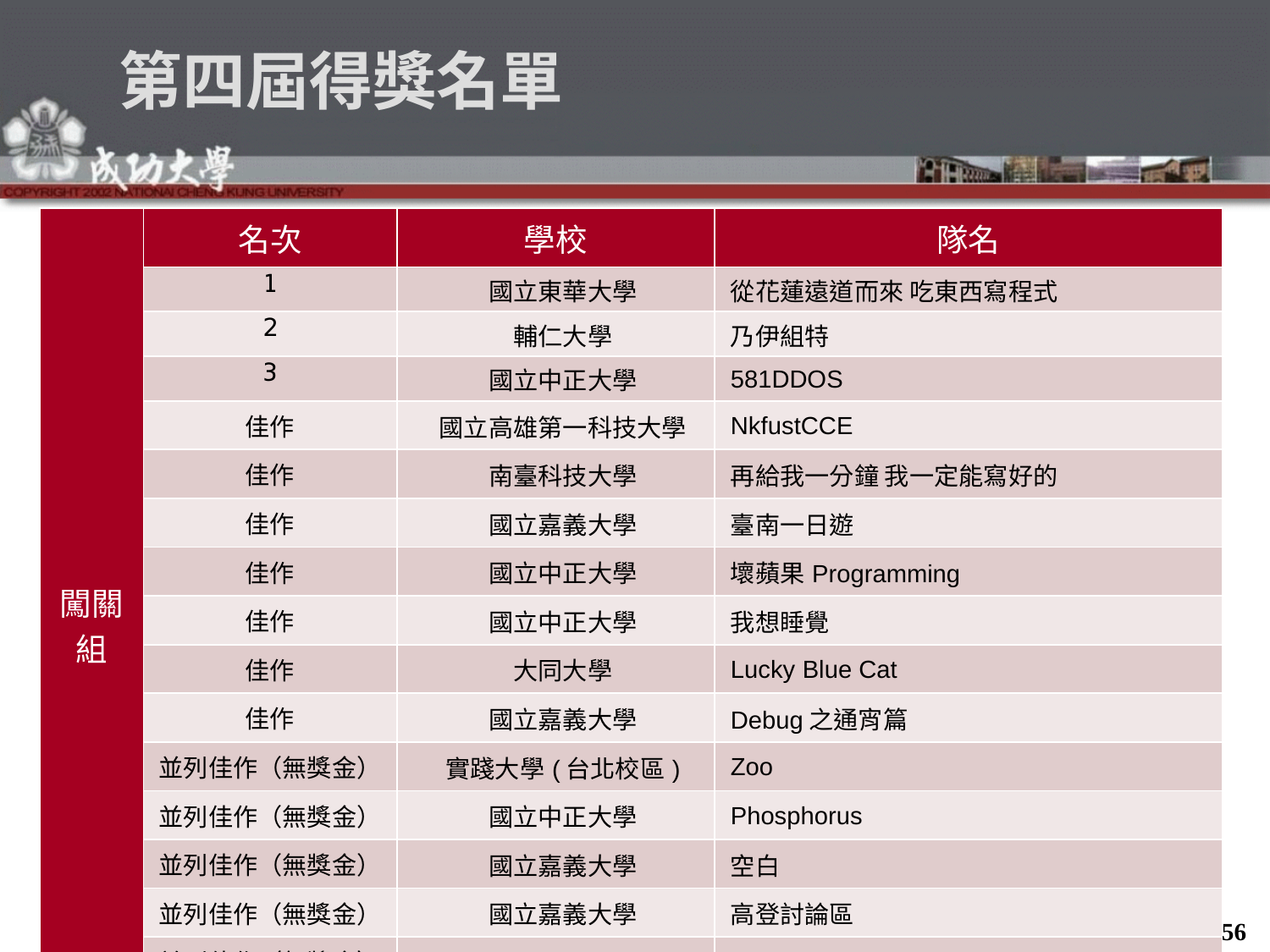

# 第四屆得獎名單
| 闖關組 | 名次 | 學校 | 隊名 |
| --- | --- | --- | --- |
|  | 1 | 國立東華大學 | 從花蓮遠道而來 吃東西寫程式 |
|  | 2 | 輔仁大學 | 乃伊組特 |
|  | 3 | 國立中正大學 | 581DDOS |
|  | 佳作 | 國立高雄第一科技大學 | NkfustCCE |
|  | 佳作 | 南臺科技大學 | 再給我一分鐘 我一定能寫好的 |
|  | 佳作 | 國立嘉義大學 | 臺南一日遊 |
|  | 佳作 | 國立中正大學 | 壞蘋果Programming |
|  | 佳作 | 國立中正大學 | 我想睡覺 |
|  | 佳作 | 大同大學 | Lucky Blue Cat |
|  | 佳作 | 國立嘉義大學 | Debug之通宵篇 |
|  | 並列佳作（無獎金） | 實踐大學(台北校區) | Zoo |
|  | 並列佳作（無獎金） | 國立中正大學 | Phosphorus |
|  | 並列佳作（無獎金） | 國立嘉義大學 | 空白 |
|  | 並列佳作（無獎金） | 國立嘉義大學 | 高登討論區 |
|  | 並列佳作（無獎金） | 國立嘉義大學 | 台南一日遊 |
56